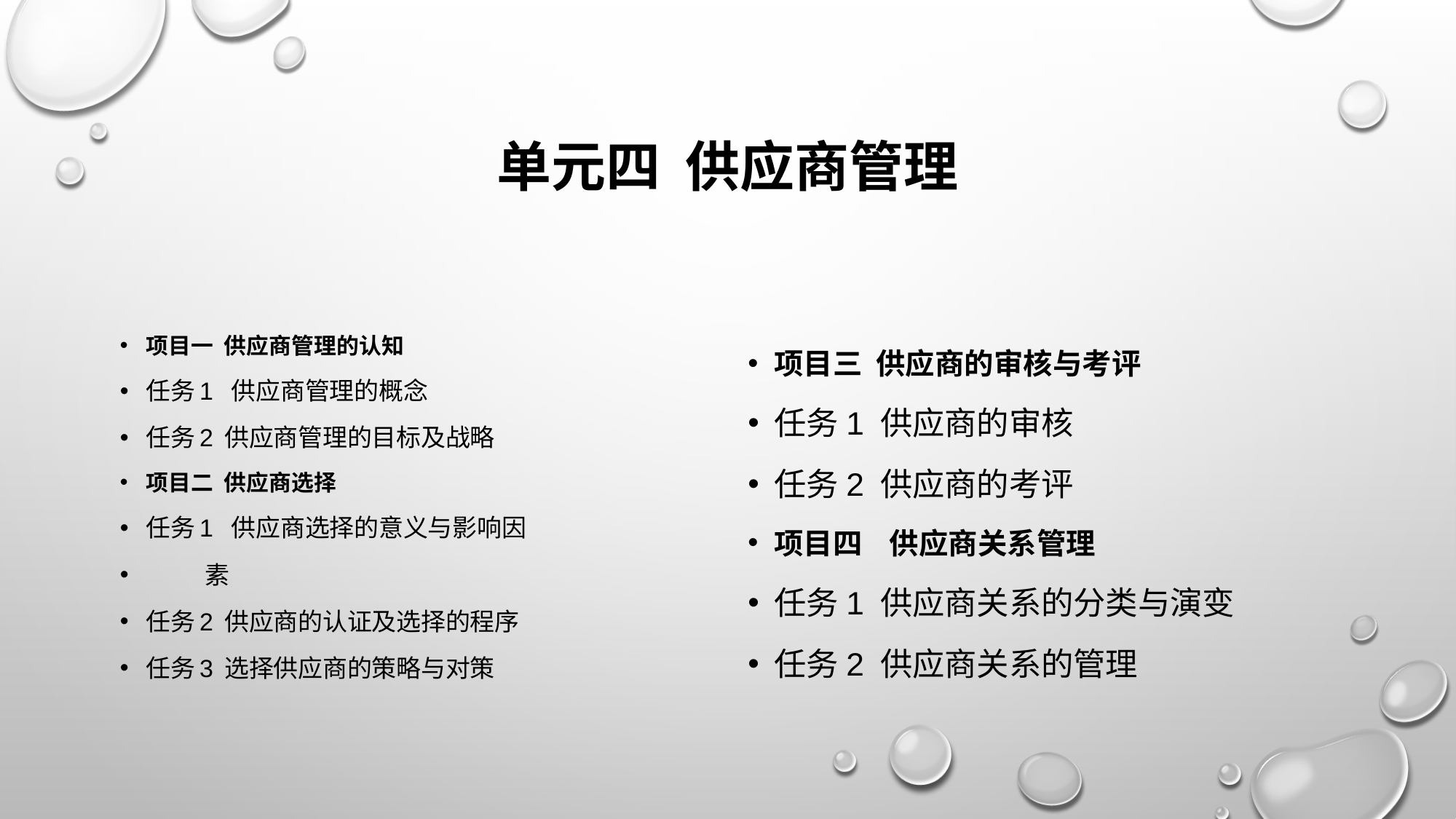

# 单元四  供应商管理

项目一  供应商管理的认知
任务1  供应商管理的概念
任务2 供应商管理的目标及战略
项目二  供应商选择
任务1  供应商选择的意义与影响因
          素
任务2 供应商的认证及选择的程序
任务3 选择供应商的策略与对策

项目三  供应商的审核与考评
任务1 供应商的审核
任务2 供应商的考评
项目四    供应商关系管理
任务1 供应商关系的分类与演变
任务2 供应商关系的管理